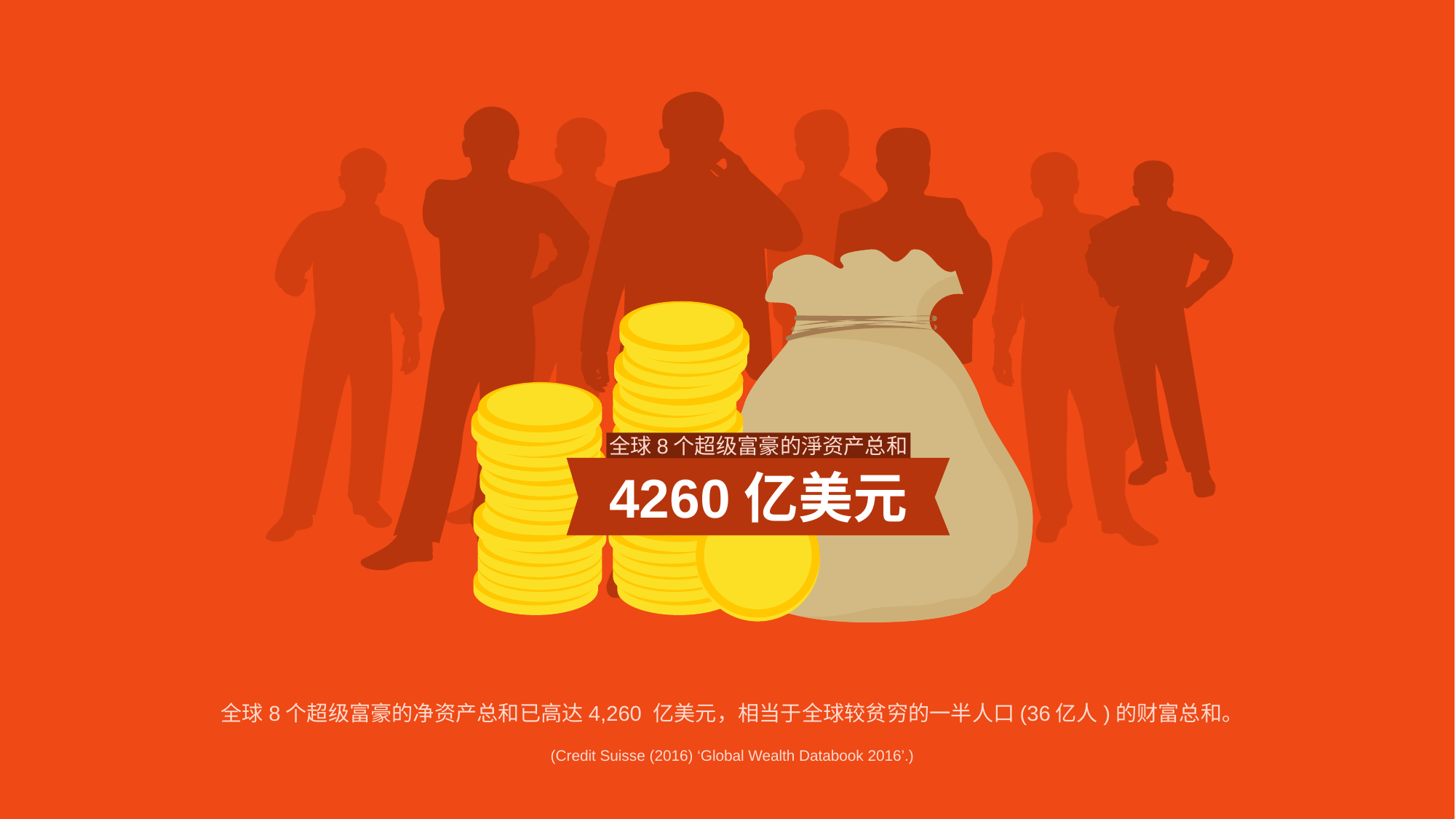

全球8个超级富豪的淨资产总和
4260亿美元
全球8个超级富豪的净资产总和已高达4,260 亿美元，相当于全球较贫穷的一半人口(36亿人)的财富总和。
(Credit Suisse (2016) ‘Global Wealth Databook 2016’.)